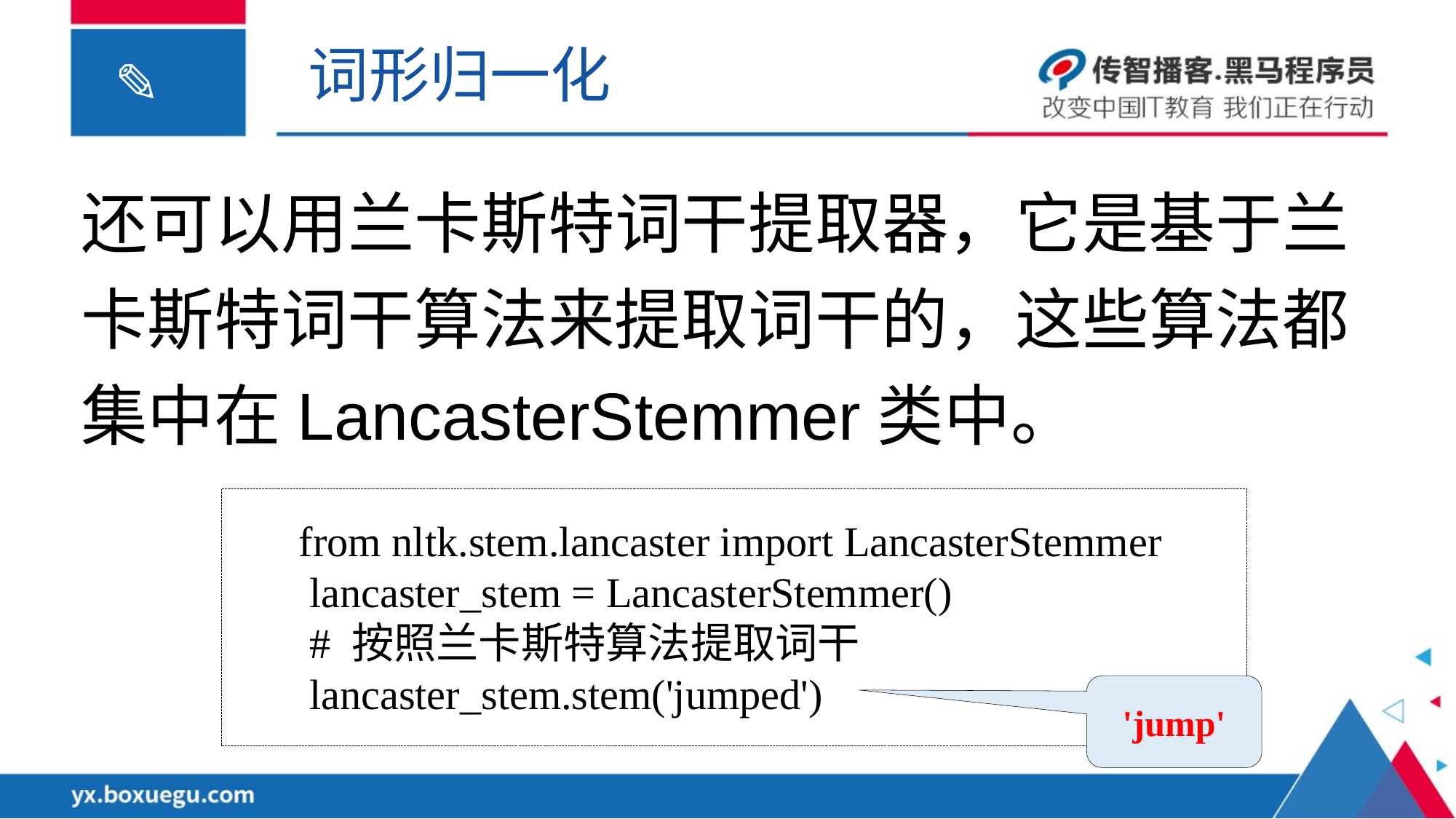

词形归一化
还可以用兰卡斯特词干提取器，它是基于兰卡斯特词干算法来提取词干的，这些算法都集中在LancasterStemmer类中。

from nltk.stem.lancaster import LancasterStemmer
 lancaster_stem = LancasterStemmer()
 # 按照兰卡斯特算法提取词干
 lancaster_stem.stem('jumped')
'jump'